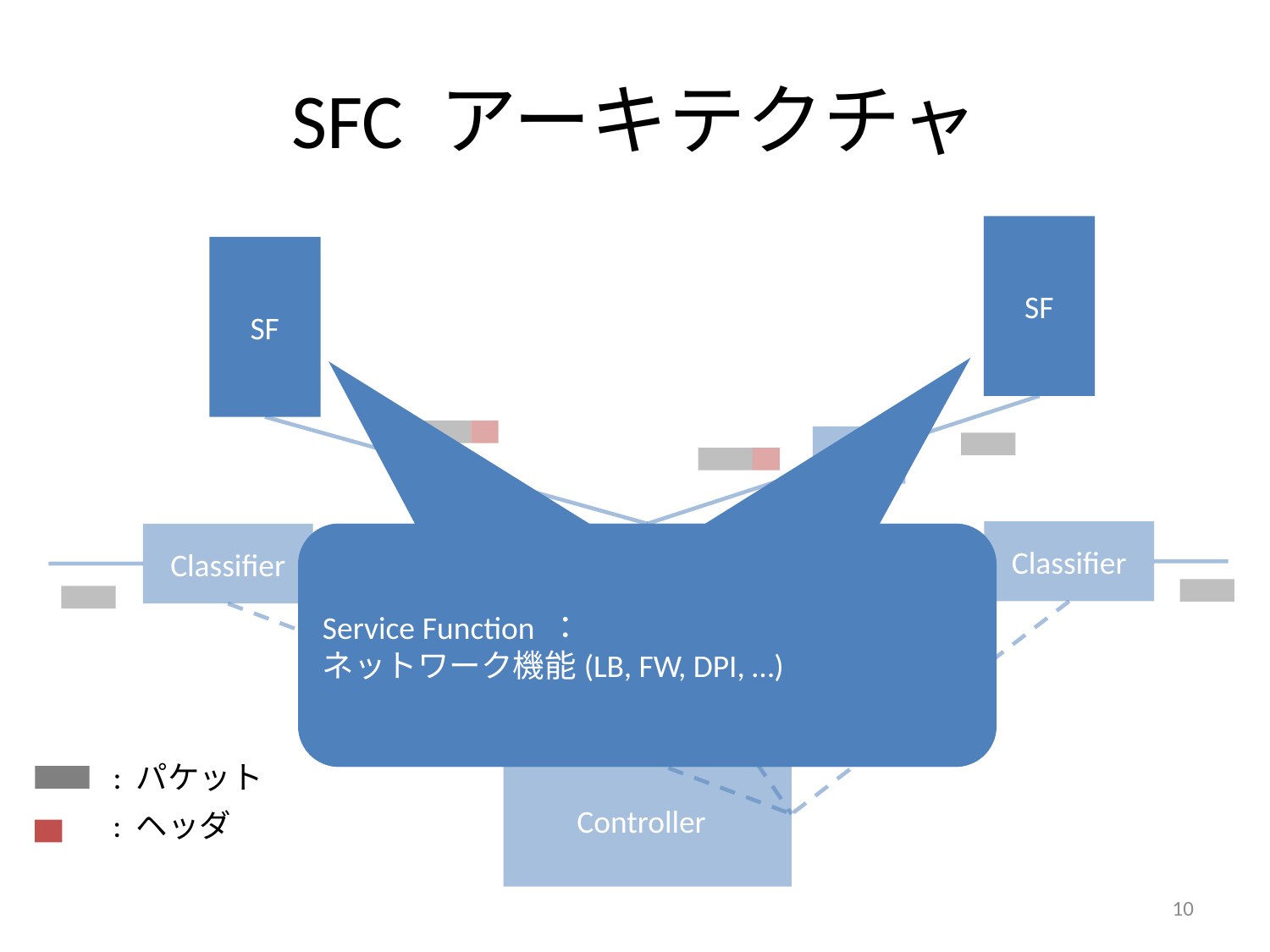

# SFC アーキテクチャ
SF
SF

SFP

Classifier
Classifier
Service Function ：
ネットワーク機能(LB, FW, DPI, …)
Service Function ：
ネットワーク機能(LB, FW, DPI, …)
SFF

Controller
: パケット

: ヘッダ

10